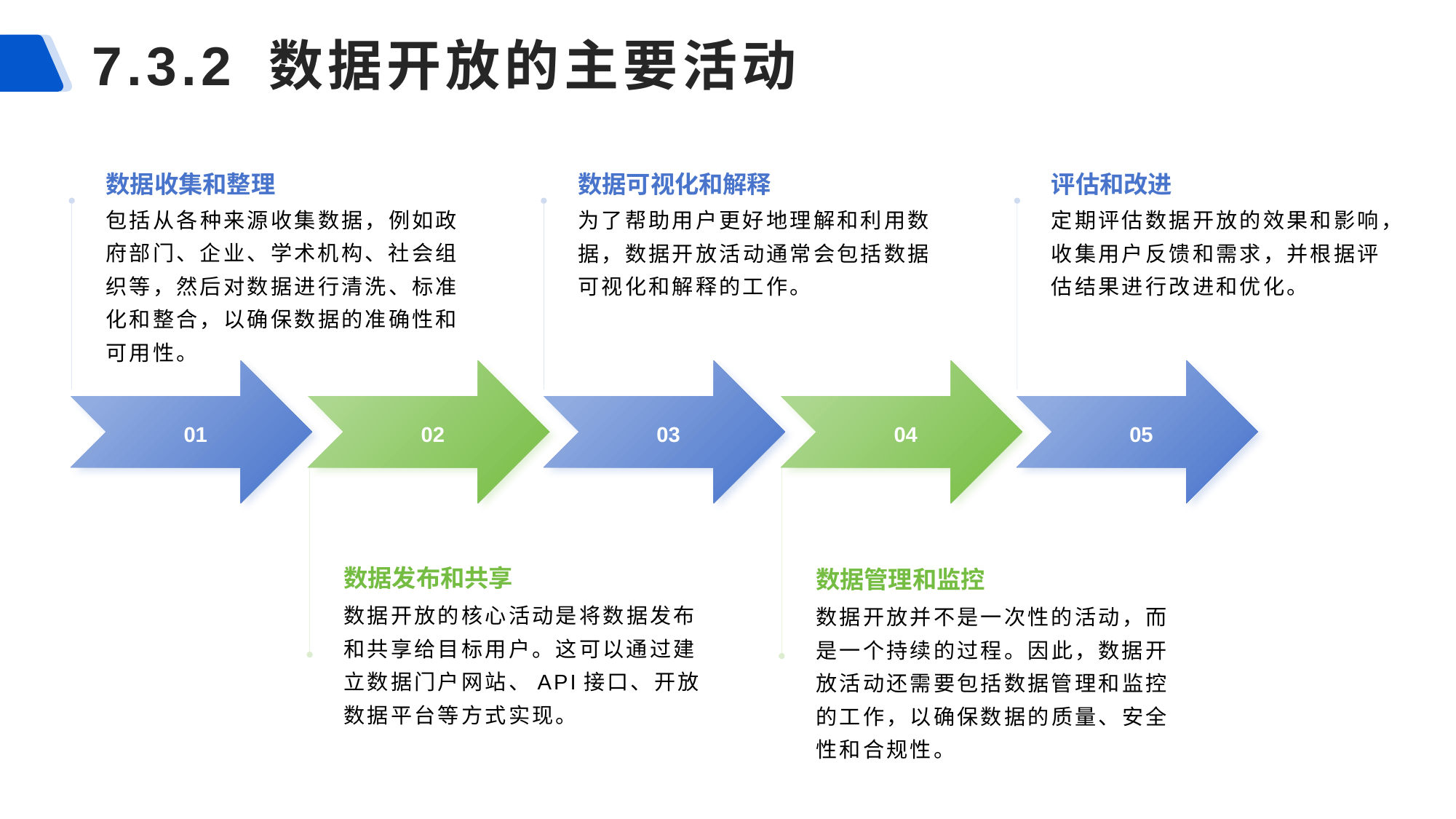

# 7.3.2 数据开放的主要活动
数据收集和整理
数据可视化和解释
评估和改进
包括从各种来源收集数据，例如政府部门、企业、学术机构、社会组织等，然后对数据进行清洗、标准化和整合，以确保数据的准确性和可用性。
为了帮助用户更好地理解和利用数据，数据开放活动通常会包括数据可视化和解释的工作。
定期评估数据开放的效果和影响，收集用户反馈和需求，并根据评估结果进行改进和优化。
01
02
03
04
05
数据发布和共享
数据管理和监控
数据开放的核心活动是将数据发布和共享给目标用户。这可以通过建立数据门户网站、API接口、开放数据平台等方式实现。
数据开放并不是一次性的活动，而是一个持续的过程。因此，数据开放活动还需要包括数据管理和监控的工作，以确保数据的质量、安全性和合规性。